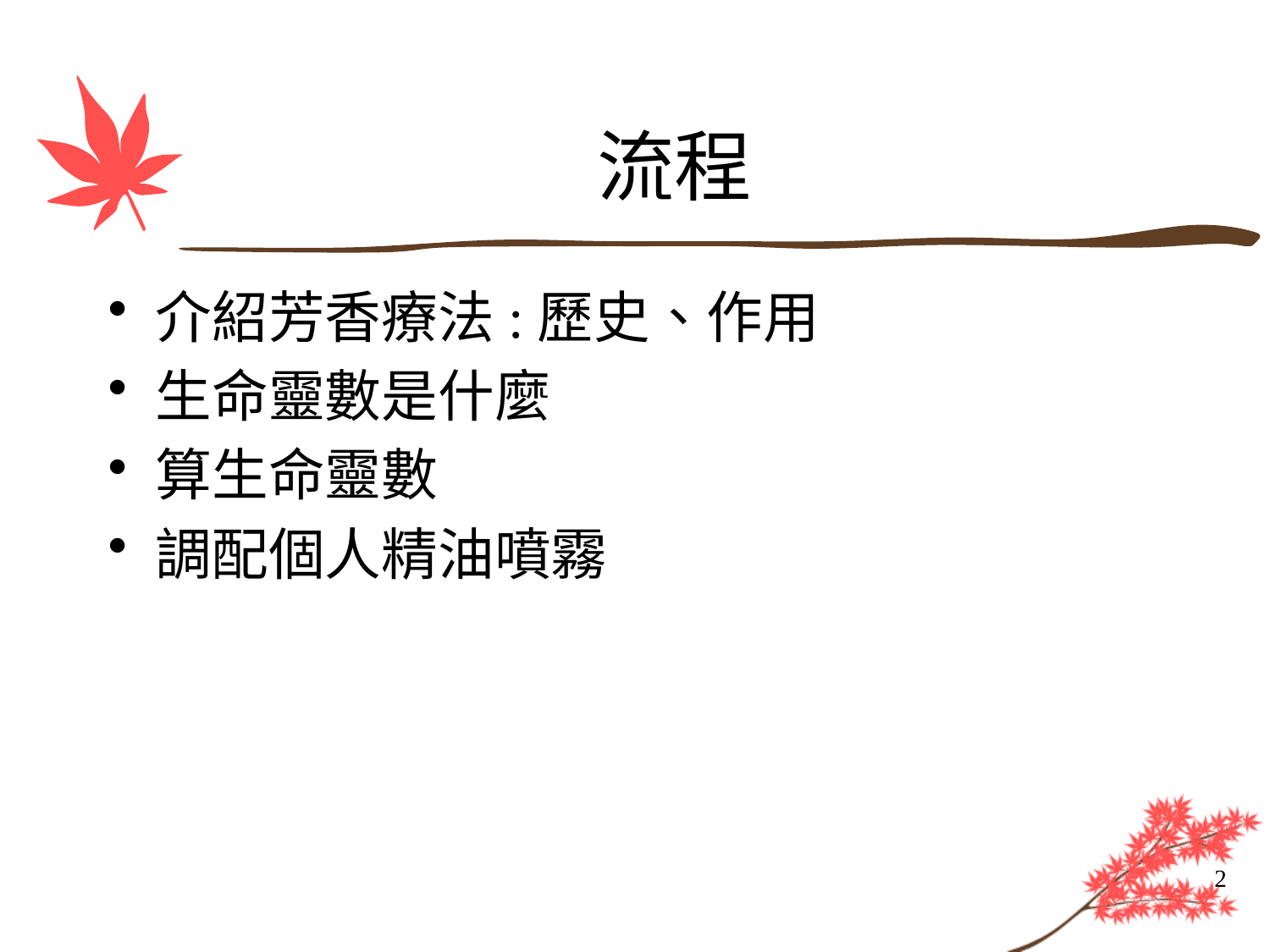

# 流程
介紹芳香療法:歷史、作用
生命靈數是什麼
算生命靈數
調配個人精油噴霧
2